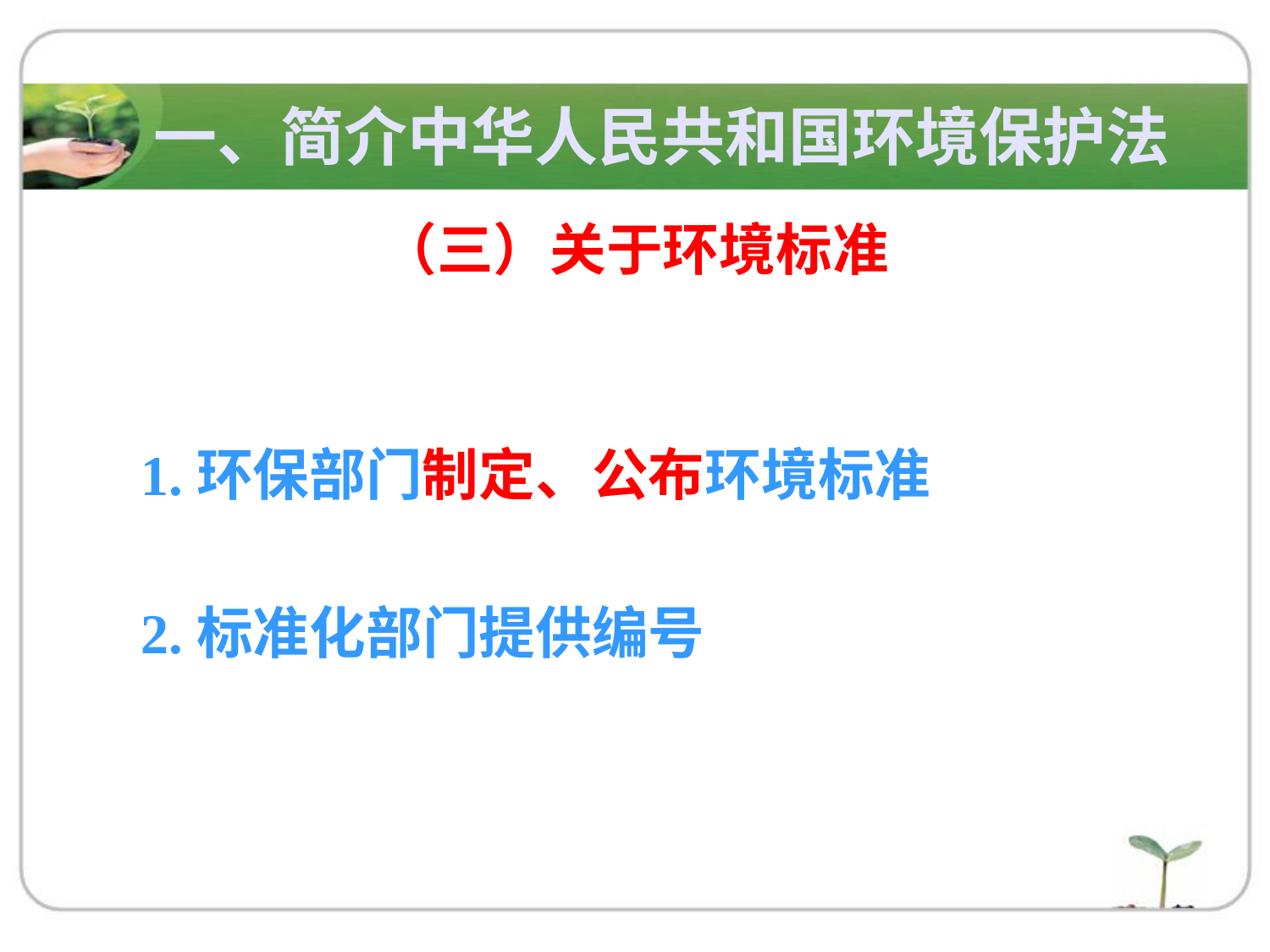

一、简介中华人民共和国环境保护法
（三）关于环境标准
1.环保部门制定、公布环境标准

2.标准化部门提供编号